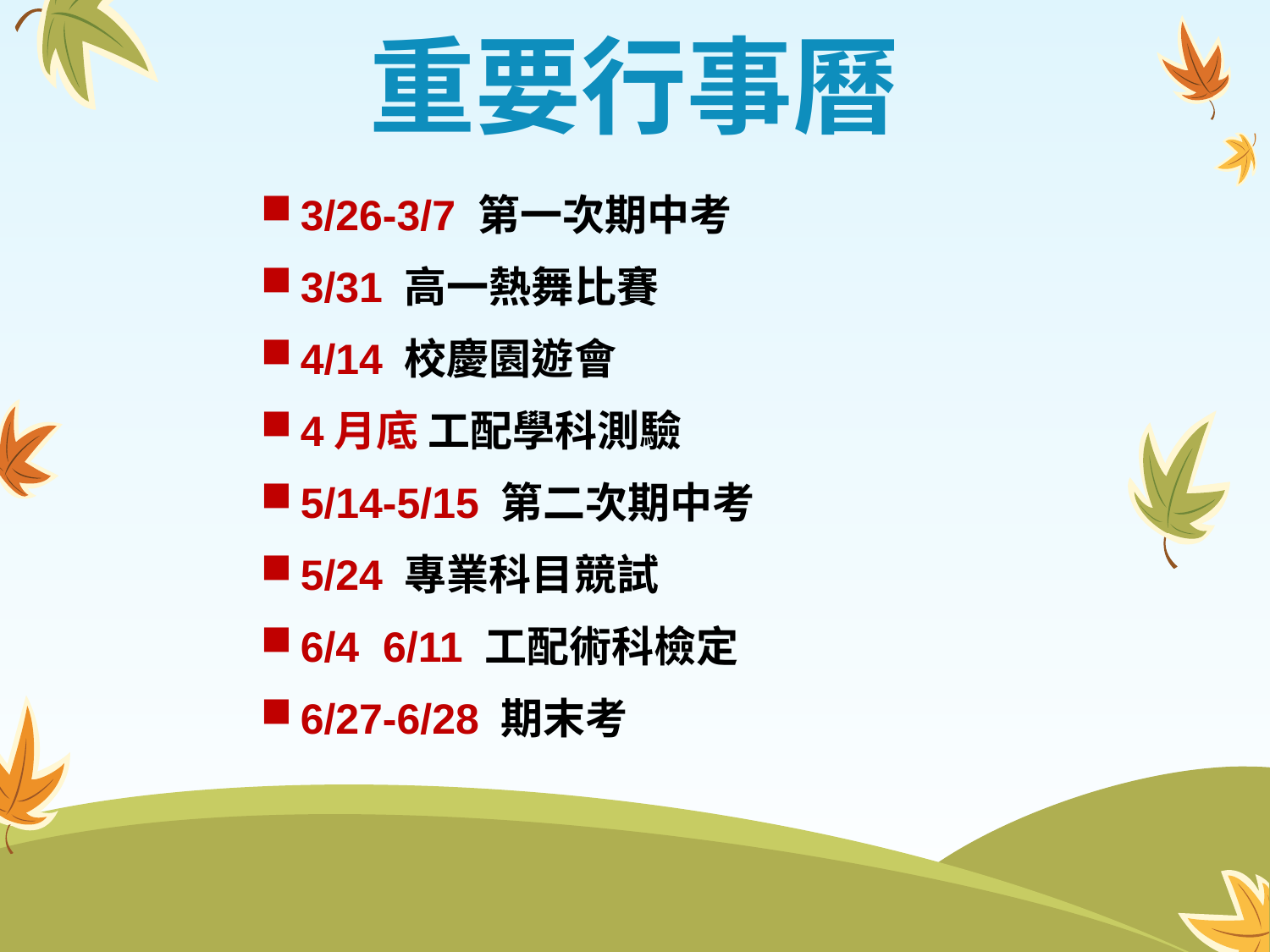

# 重要行事曆
3/26-3/7 第一次期中考
3/31 高一熱舞比賽
4/14 校慶園遊會
4月底 工配學科測驗
5/14-5/15 第二次期中考
5/24 專業科目競試
6/4  6/11 工配術科檢定
6/27-6/28 期末考